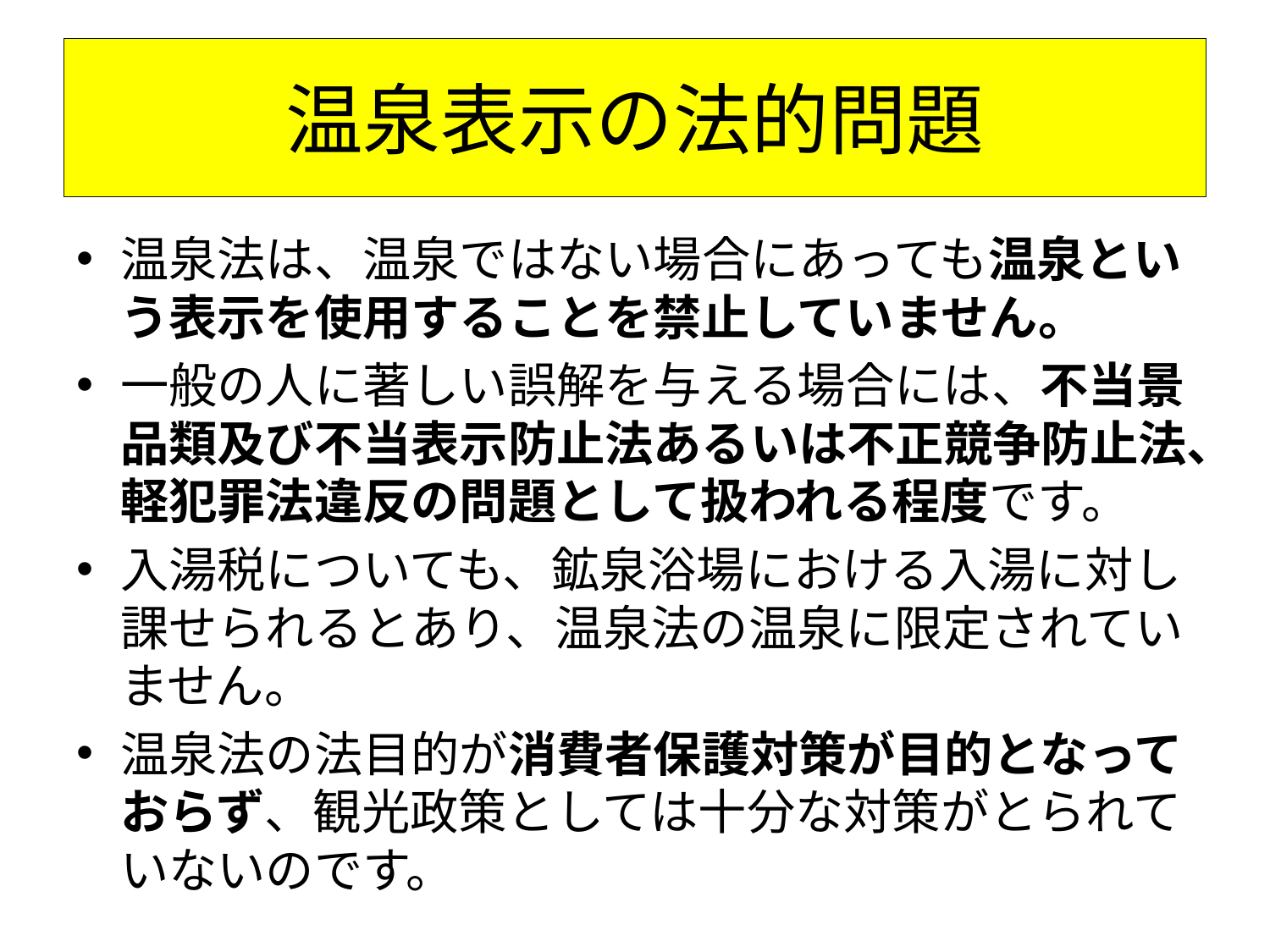

# 温泉表示の法的問題
温泉法は、温泉ではない場合にあっても温泉という表示を使用することを禁止していません。
一般の人に著しい誤解を与える場合には、不当景品類及び不当表示防止法あるいは不正競争防止法、軽犯罪法違反の問題として扱われる程度です。
入湯税についても、鉱泉浴場における入湯に対し課せられるとあり、温泉法の温泉に限定されていません。
温泉法の法目的が消費者保護対策が目的となっておらず、観光政策としては十分な対策がとられていないのです。